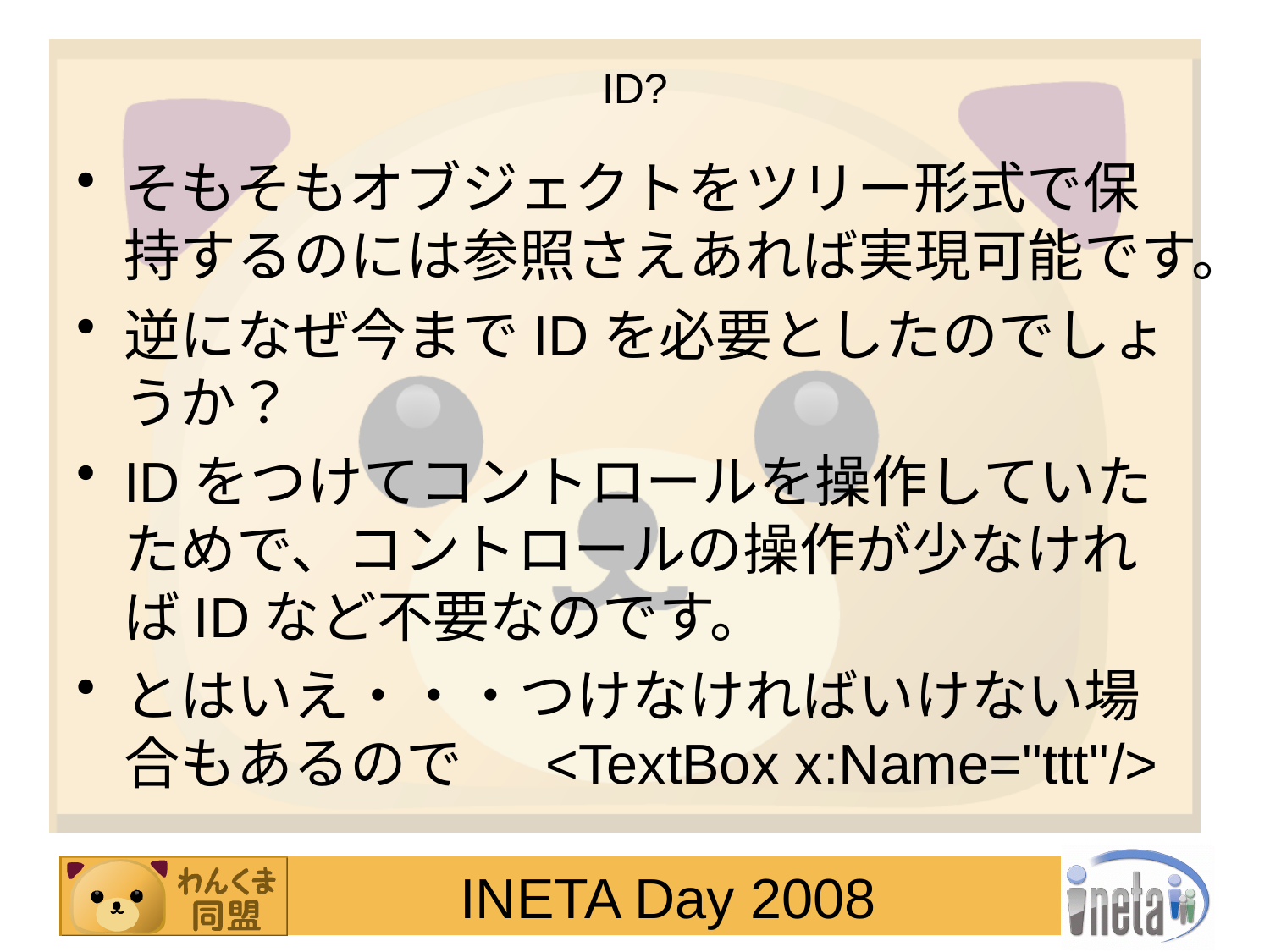

# ID?
そもそもオブジェクトをツリー形式で保持するのには参照さえあれば実現可能です。
逆になぜ今までIDを必要としたのでしょうか？
IDをつけてコントロールを操作していたためで、コントロールの操作が少なければIDなど不要なのです。
とはいえ・・・つけなければいけない場合もあるので　 <TextBox x:Name="ttt"/>